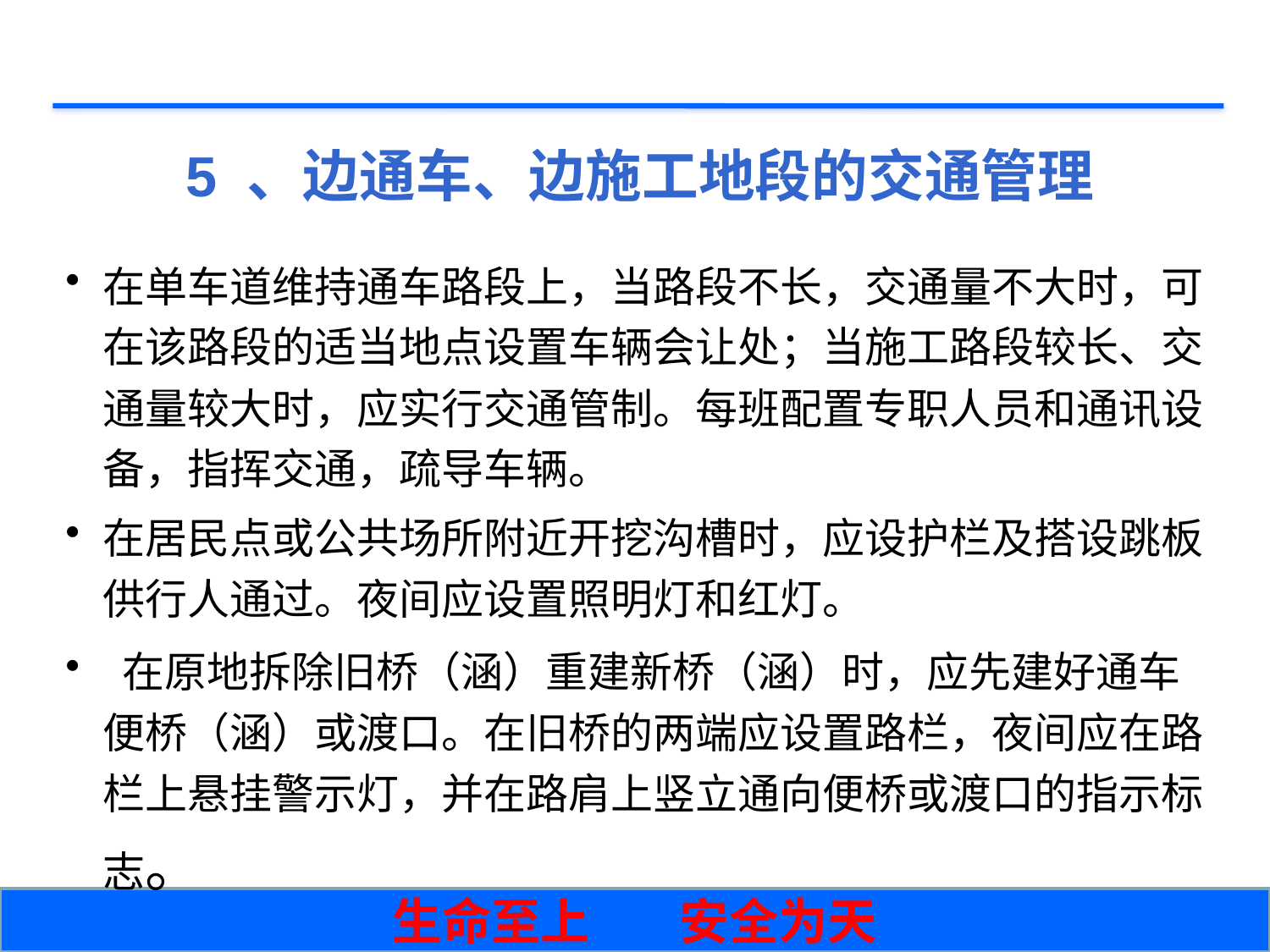

# 5 、边通车、边施工地段的交通管理
在单车道维持通车路段上，当路段不长，交通量不大时，可在该路段的适当地点设置车辆会让处；当施工路段较长、交通量较大时，应实行交通管制。每班配置专职人员和通讯设备，指挥交通，疏导车辆。
在居民点或公共场所附近开挖沟槽时，应设护栏及搭设跳板供行人通过。夜间应设置照明灯和红灯。
 在原地拆除旧桥（涵）重建新桥（涵）时，应先建好通车便桥（涵）或渡口。在旧桥的两端应设置路栏，夜间应在路栏上悬挂警示灯，并在路肩上竖立通向便桥或渡口的指示标志。